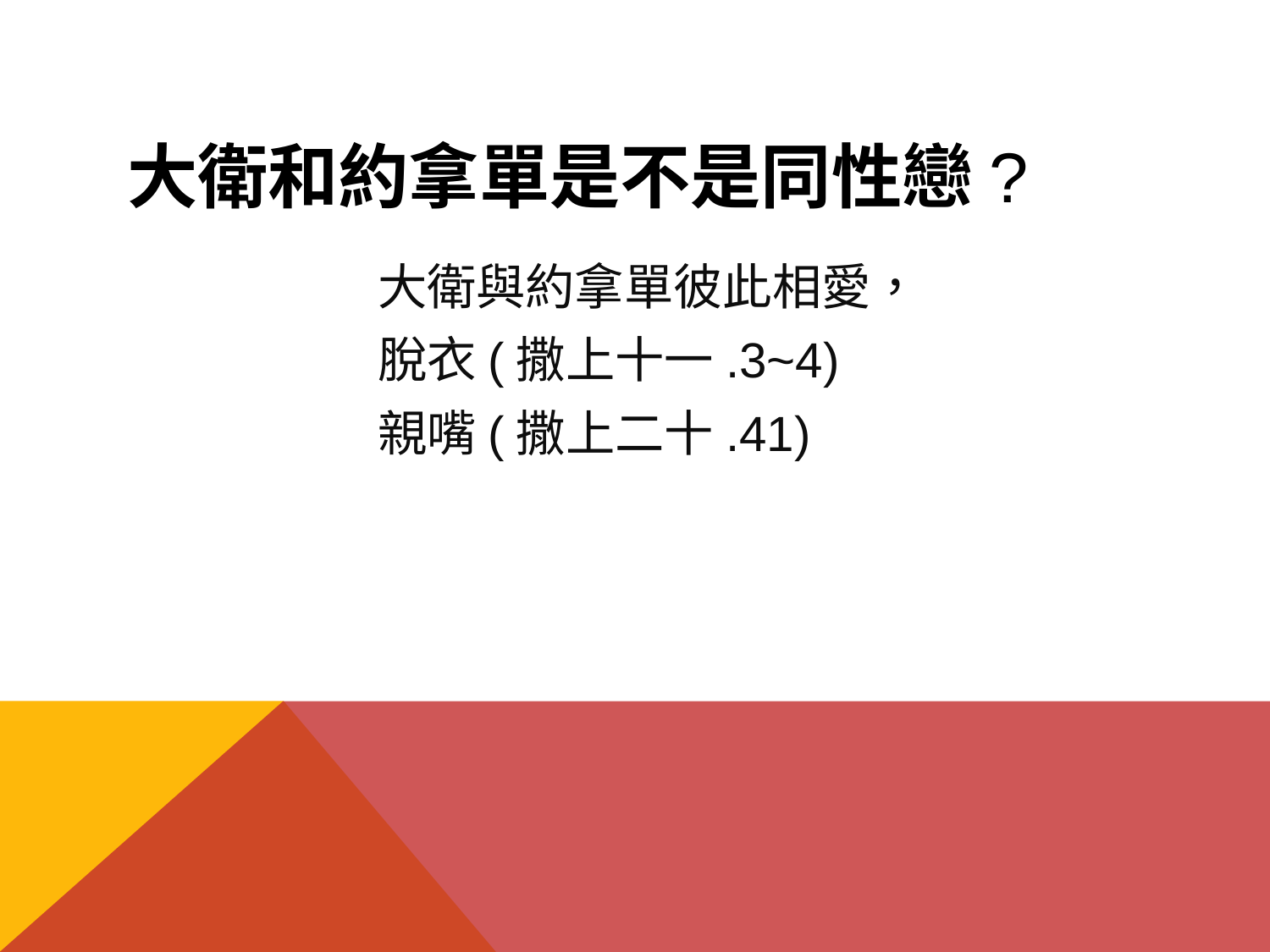

# 大衛和約拿單是不是同性戀?
大衛與約拿單彼此相愛，
脫衣(撒上十一.3~4)
親嘴(撒上二十.41)